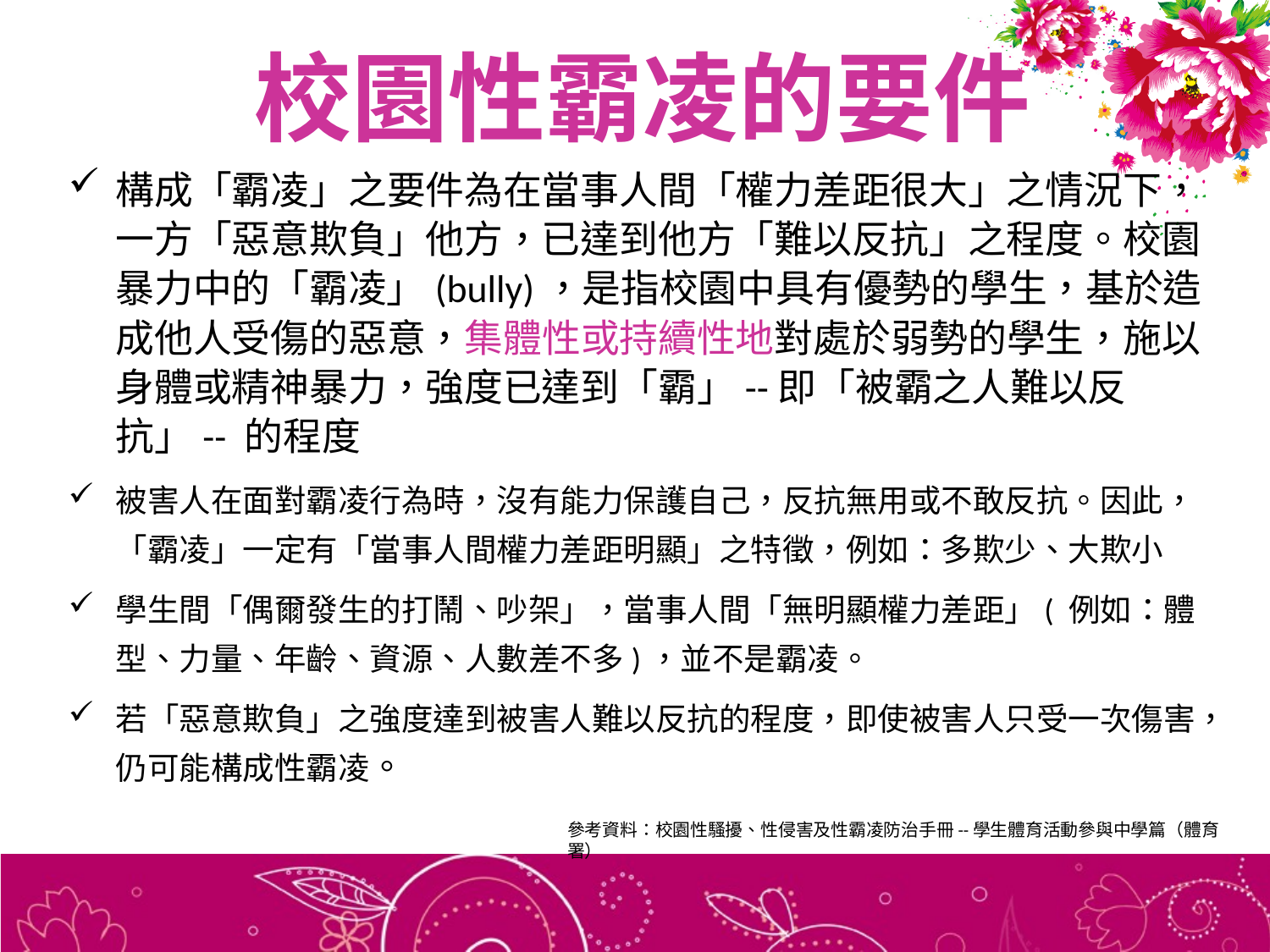

# 校園性霸凌的要件
構成「霸凌」之要件為在當事人間「權力差距很大」之情況下，一方「惡意欺負」他方，已達到他方「難以反抗」之程度。校園暴力中的「霸凌」(bully)，是指校園中具有優勢的學生，基於造成他人受傷的惡意，集體性或持續性地對處於弱勢的學生，施以身體或精神暴力，強度已達到「霸」--即「被霸之人難以反抗」-- 的程度
被害人在面對霸凌行為時，沒有能力保護自己，反抗無用或不敢反抗。因此，「霸凌」一定有「當事人間權力差距明顯」之特徵，例如：多欺少、大欺小
學生間「偶爾發生的打鬧、吵架」，當事人間「無明顯權力差距」( 例如：體型、力量、年齡、資源、人數差不多)，並不是霸凌。
若「惡意欺負」之強度達到被害人難以反抗的程度，即使被害人只受一次傷害，仍可能構成性霸凌。
參考資料：校園性騷擾、性侵害及性霸凌防治手冊--學生體育活動參與中學篇（體育署）